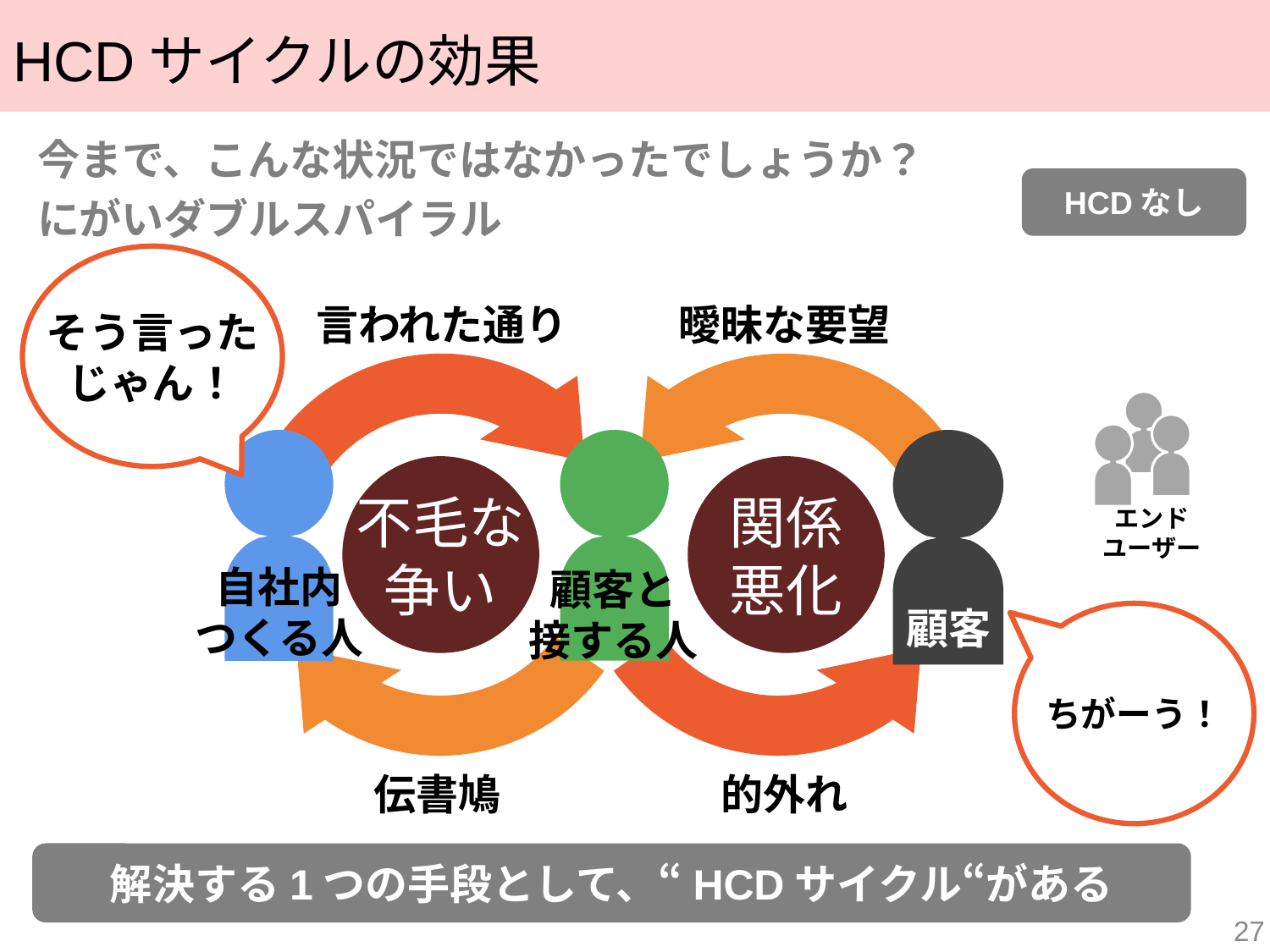

# HCDサイクルの効果
今まで、こんな状況ではなかったでしょうか？
にがいダブルスパイラル
HCDなし
そう言った
じゃん！
言われた通り

曖昧な要望

伝書鳩

的外れ

エンド
ユーザー

自社内
つくる人

顧客と
接する人

顧客
不毛な
争い
関係
悪化
ちがーう！
解決する1つの手段として、“HCDサイクル“がある
27